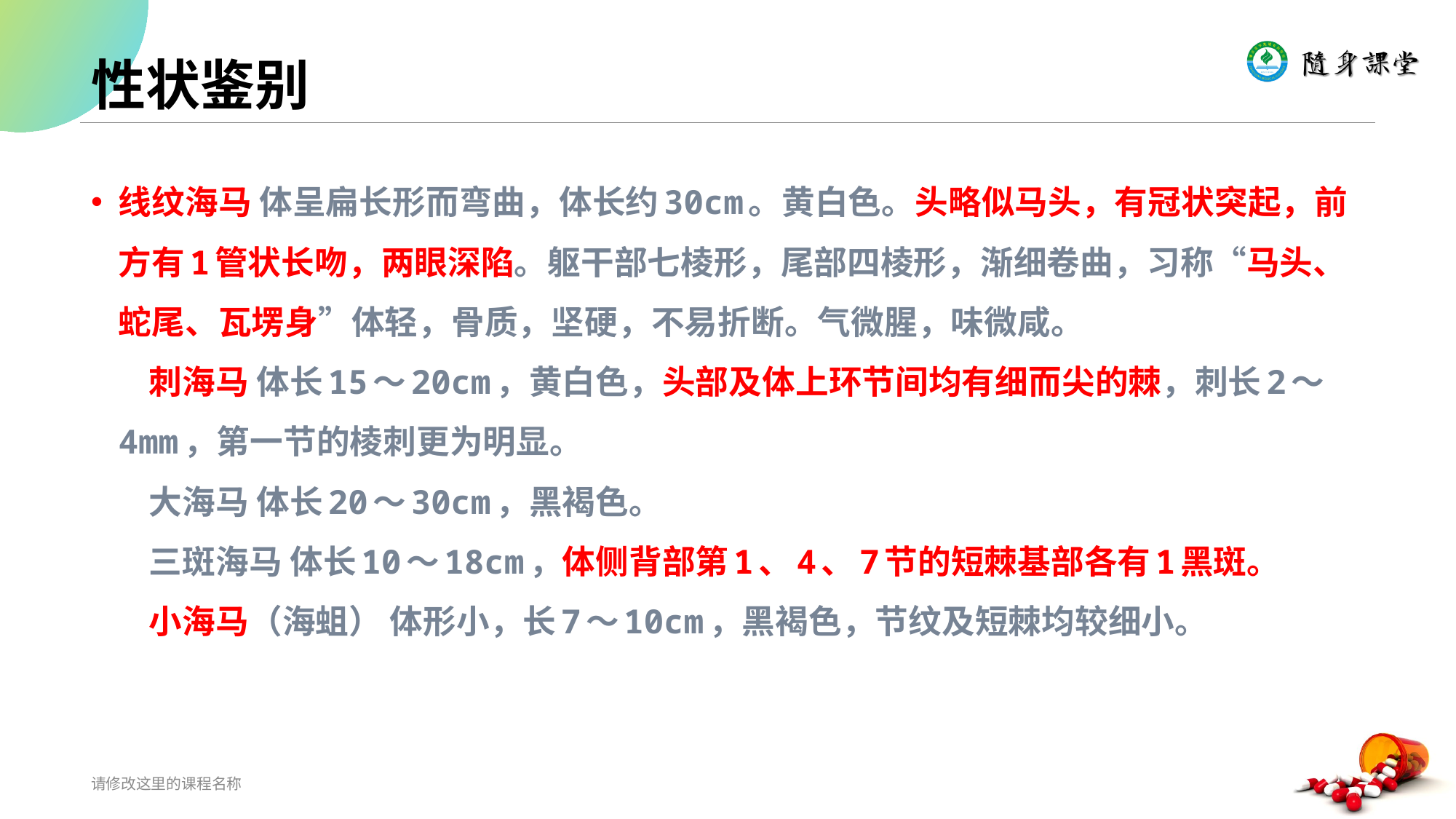

# 性状鉴别
线纹海马 体呈扁长形而弯曲，体长约30cm。黄白色。头略似马头，有冠状突起，前方有1管状长吻，两眼深陷。躯干部七棱形，尾部四棱形，渐细卷曲，习称“马头、蛇尾、瓦塄身”体轻，骨质，坚硬，不易折断。气微腥，味微咸。
    刺海马 体长15～20cm，黄白色，头部及体上环节间均有细而尖的棘，刺长2～4mm，第一节的棱刺更为明显。
    大海马 体长20～30cm，黑褐色。
    三斑海马 体长10～18cm，体侧背部第1、4、7节的短棘基部各有1黑斑。
    小海马（海蛆） 体形小，长7～10cm，黑褐色，节纹及短棘均较细小。

请修改这里的课程名称
9